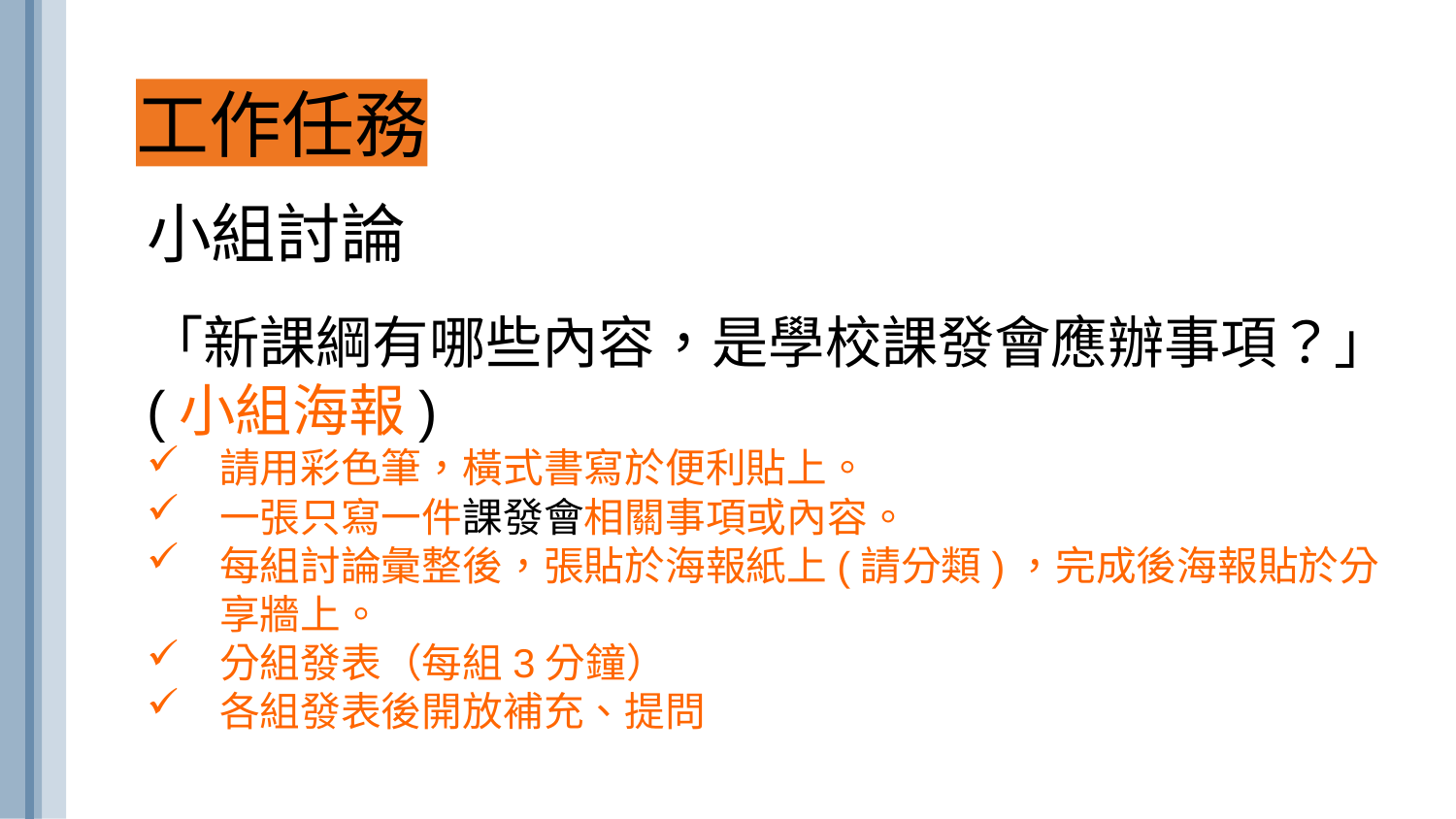

工作任務
小組討論
「新課綱有哪些內容，是學校課發會應辦事項？」(小組海報)
請用彩色筆，橫式書寫於便利貼上。
一張只寫一件課發會相關事項或內容。
每組討論彙整後，張貼於海報紙上(請分類)，完成後海報貼於分享牆上。
分組發表（每組3分鐘）
各組發表後開放補充、提問